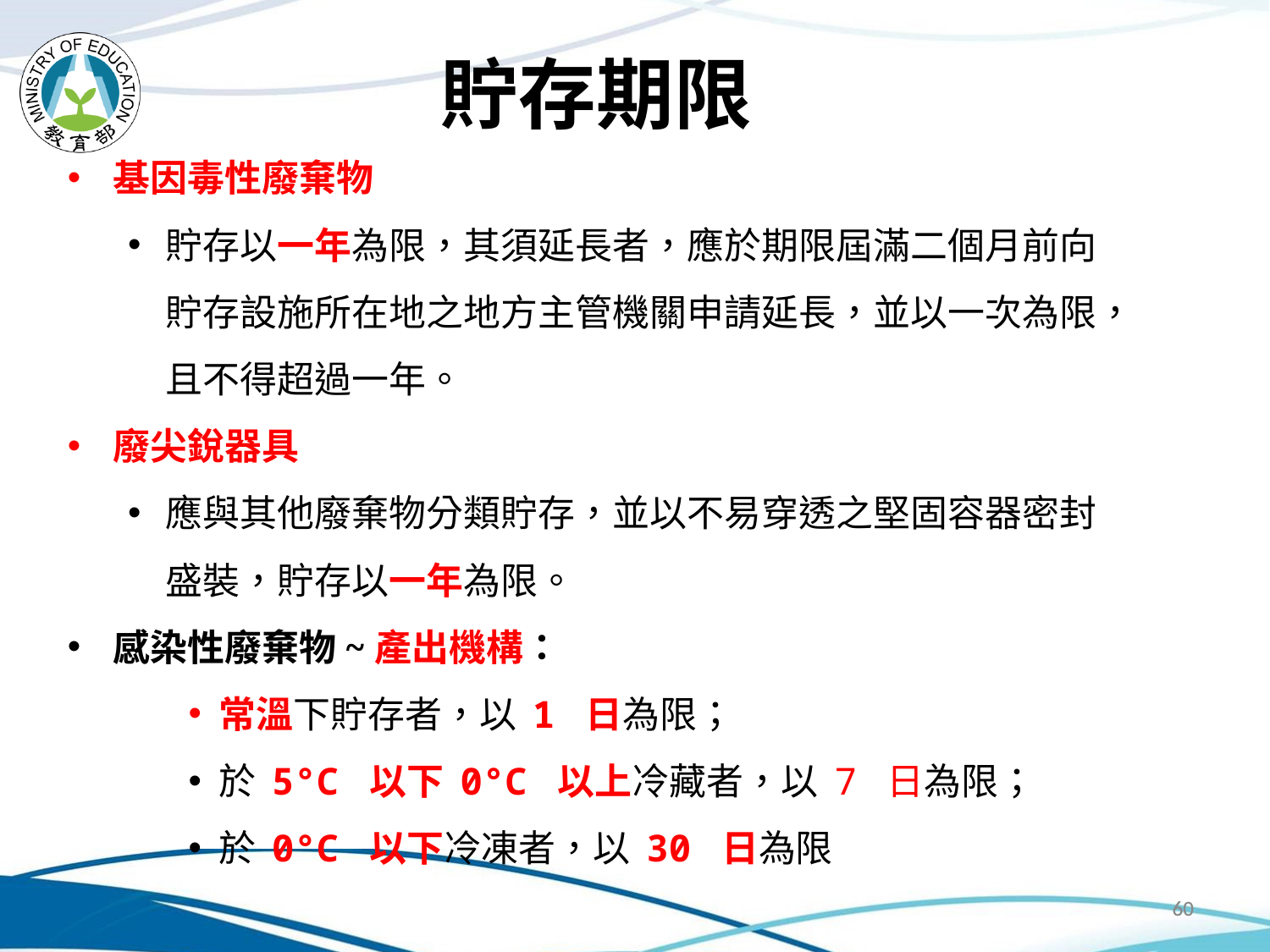

貯存期限
基因毒性廢棄物
貯存以一年為限，其須延長者，應於期限屆滿二個月前向貯存設施所在地之地方主管機關申請延長，並以一次為限，且不得超過一年。
廢尖銳器具
應與其他廢棄物分類貯存，並以不易穿透之堅固容器密封盛裝，貯存以一年為限。
感染性廢棄物~產出機構：
常溫下貯存者，以 1 日為限；
於 5°C 以下 0°C 以上冷藏者，以 7 日為限；
於 0°C 以下冷凍者，以 30 日為限
60
60